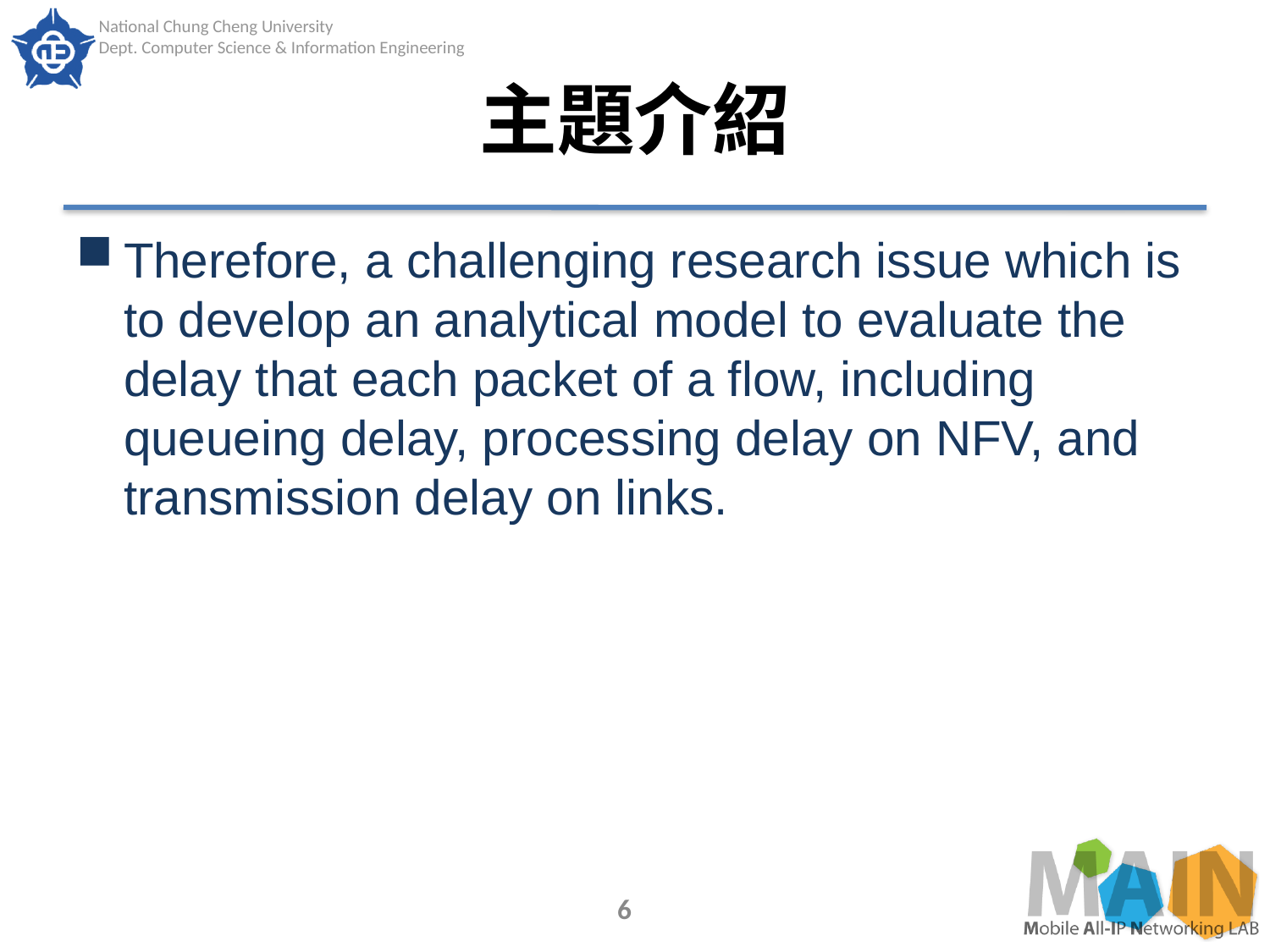

# 主題介紹
Therefore, a challenging research issue which is to develop an analytical model to evaluate the delay that each packet of a flow, including queueing delay, processing delay on NFV, and transmission delay on links.
6